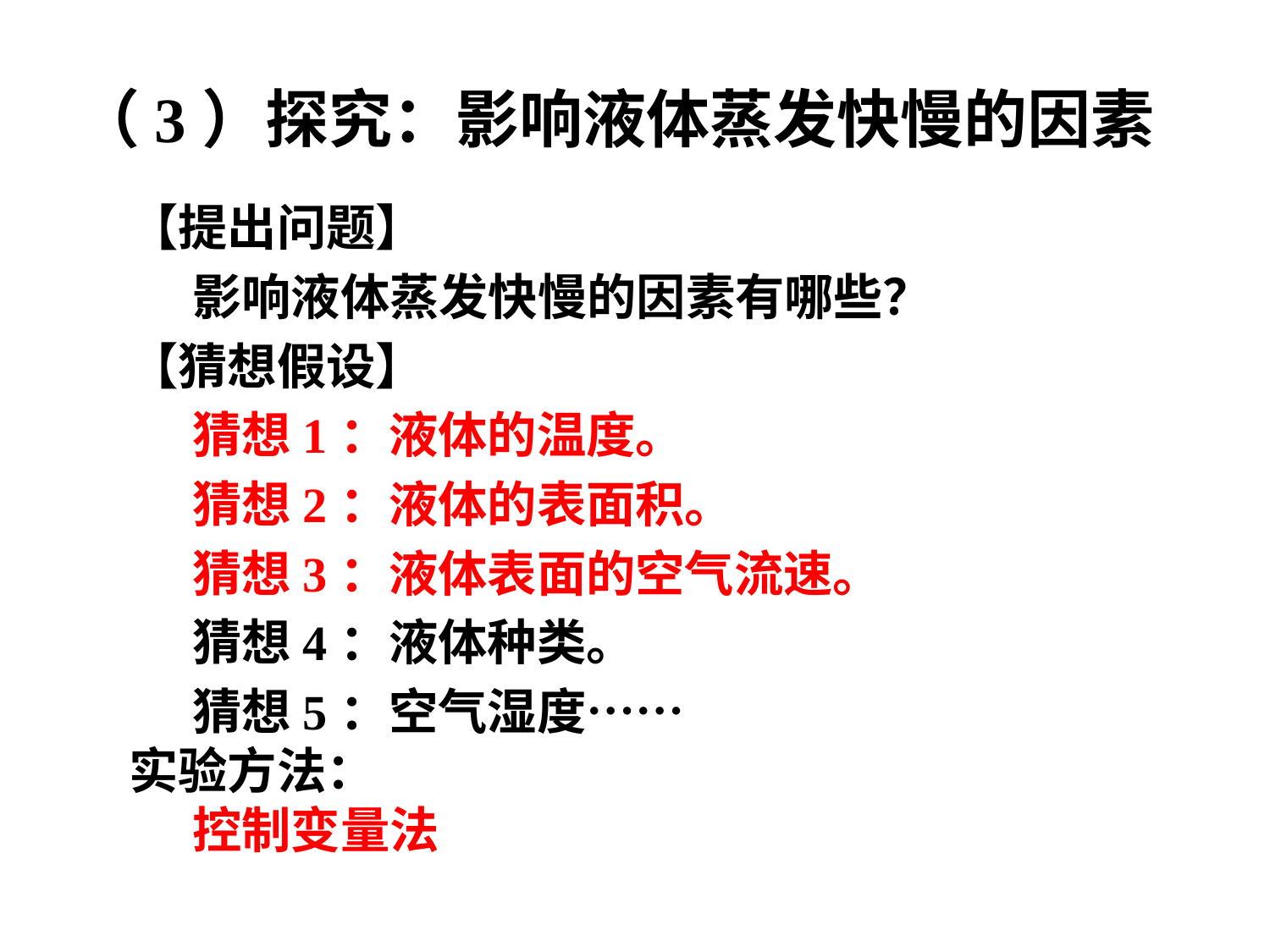

# （3）探究：影响液体蒸发快慢的因素
【提出问题】
影响液体蒸发快慢的因素有哪些？
【猜想假设】
猜想1：液体的温度。
猜想2：液体的表面积。
猜想3：液体表面的空气流速。
猜想4：液体种类。
猜想5：空气湿度……
实验方法：
控制变量法